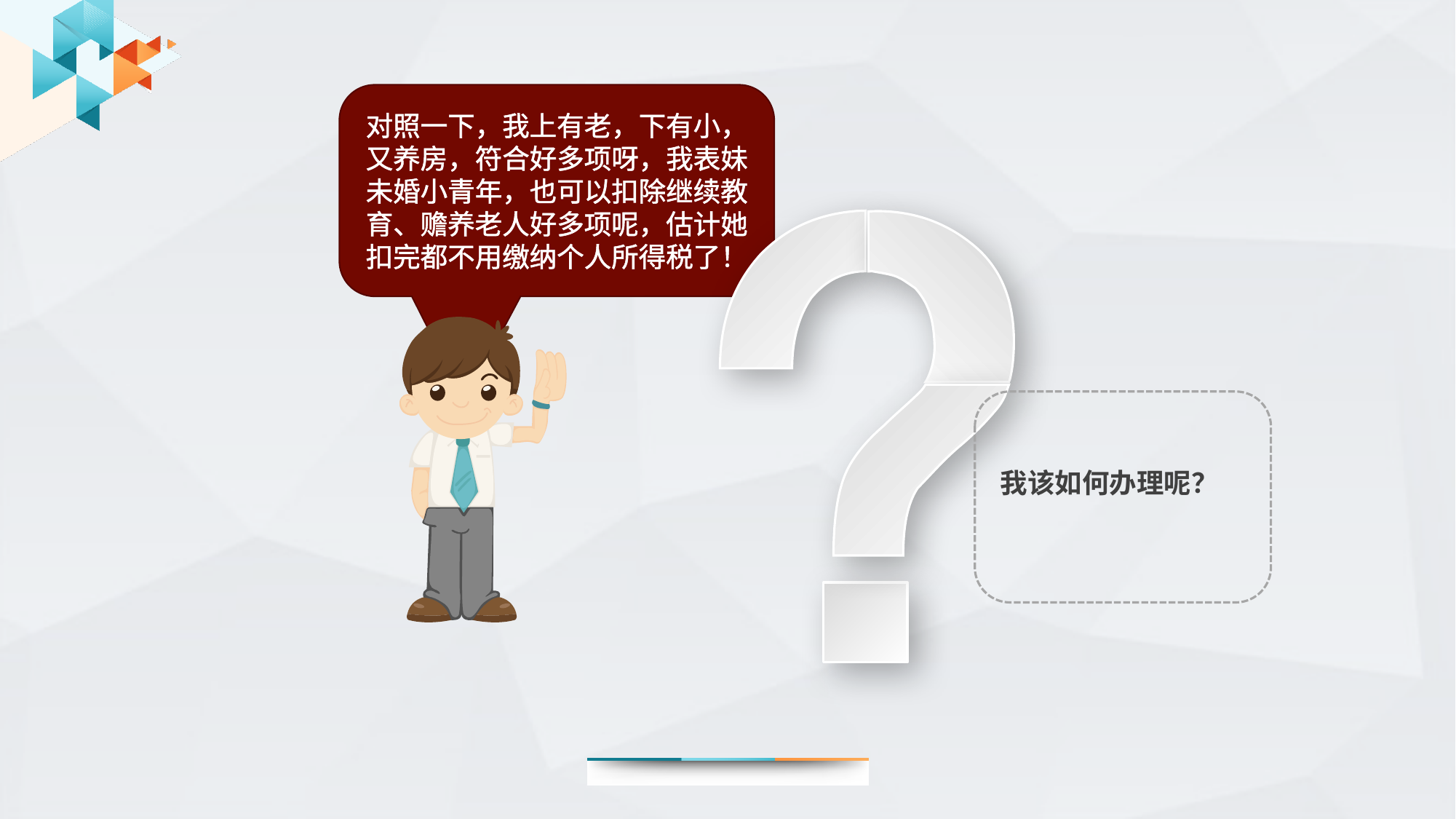

对照一下，我上有老，下有小，又养房，符合好多项呀，我表妹未婚小青年，也可以扣除继续教育、赡养老人好多项呢，估计她扣完都不用缴纳个人所得税了！

我该如何办理呢？